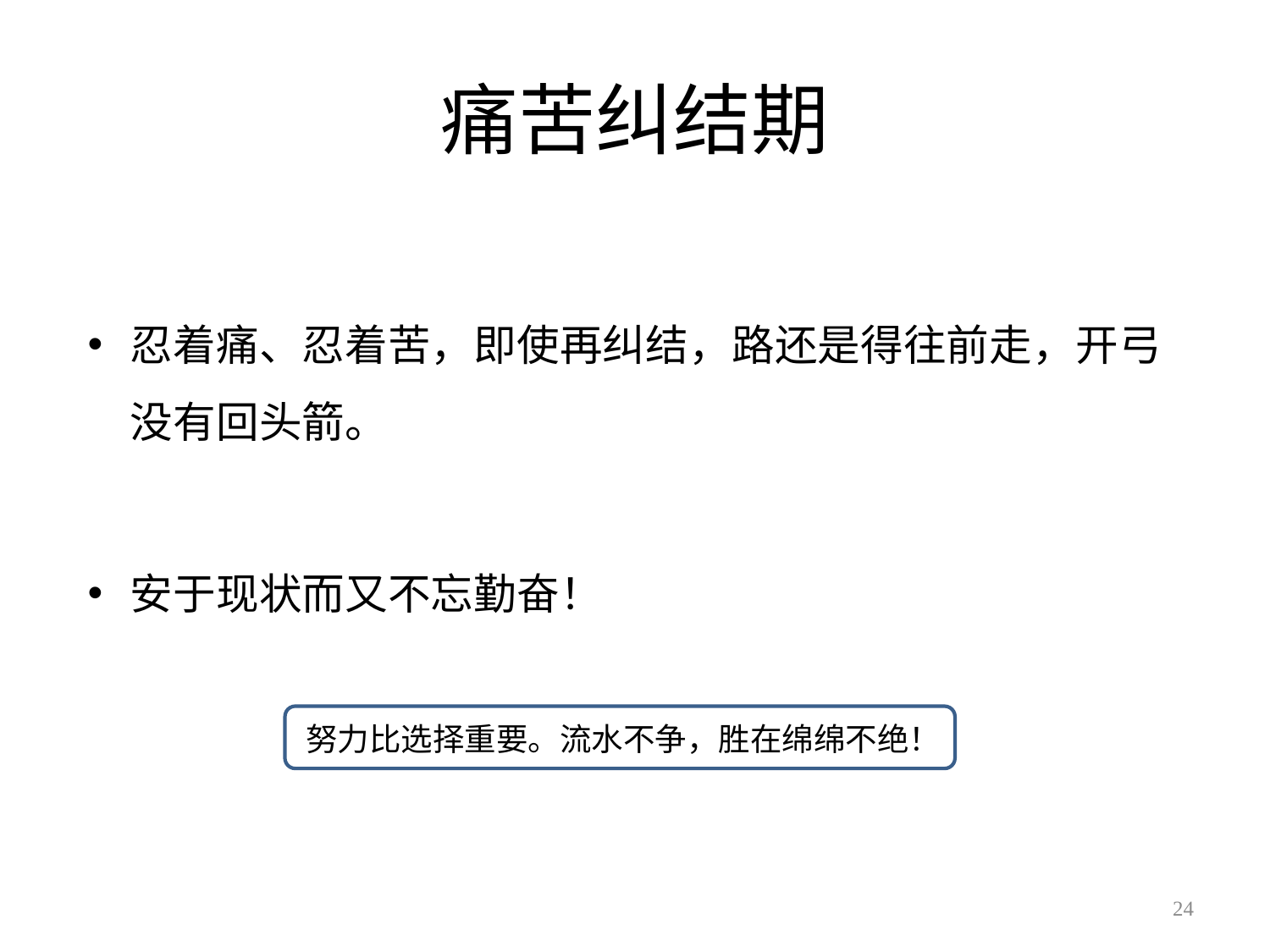

# 痛苦纠结期
忍着痛、忍着苦，即使再纠结，路还是得往前走，开弓没有回头箭。

安于现状而又不忘勤奋！

努力比选择重要。流水不争，胜在绵绵不绝！
24